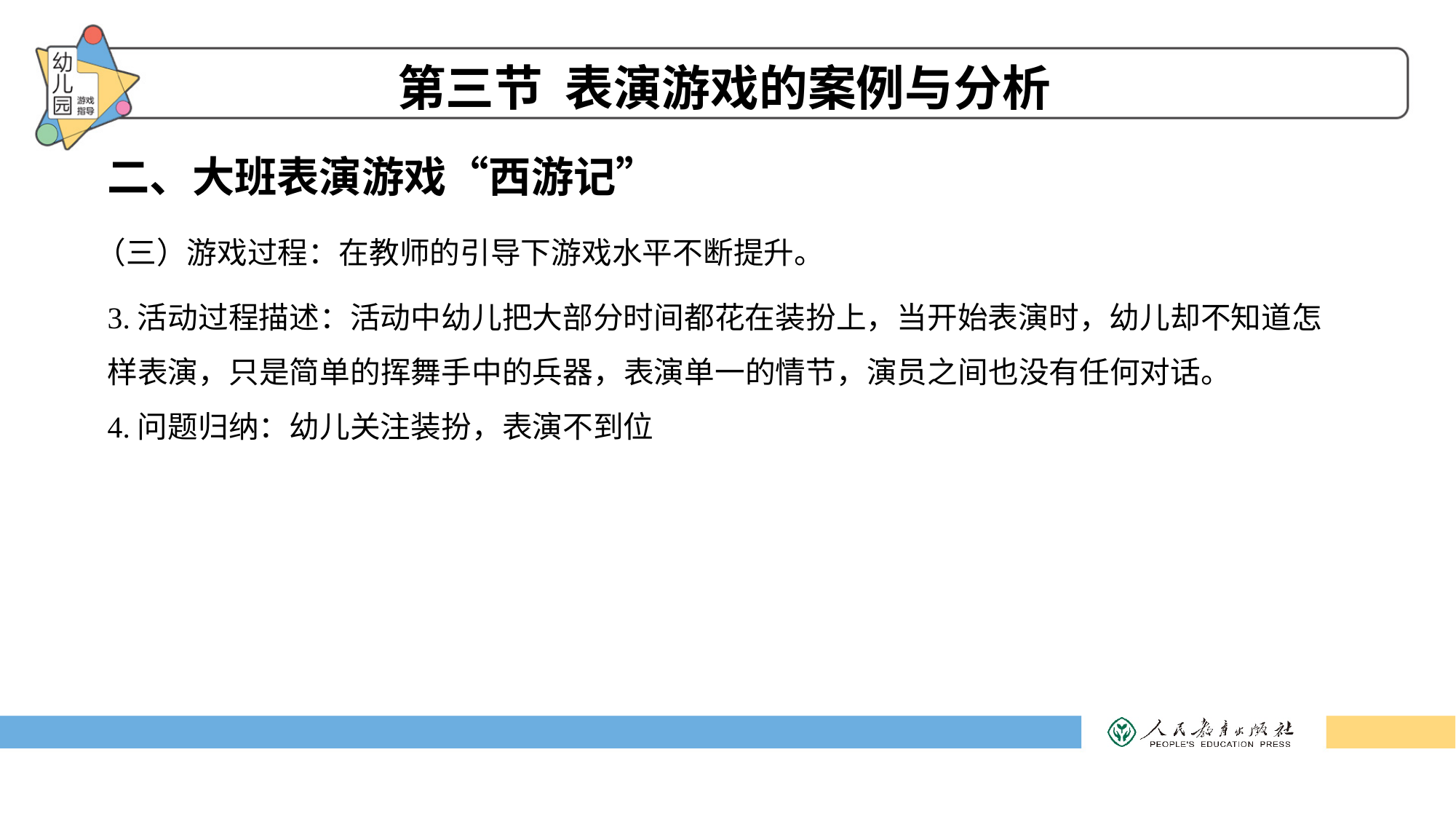

第三节  表演游戏的案例与分析
二、大班表演游戏“西游记”
（三）游戏过程：在教师的引导下游戏水平不断提升。
3.活动过程描述：活动中幼儿把大部分时间都花在装扮上，当开始表演时，幼儿却不知道怎样表演，只是简单的挥舞手中的兵器，表演单一的情节，演员之间也没有任何对话。
4.问题归纳：幼儿关注装扮，表演不到位